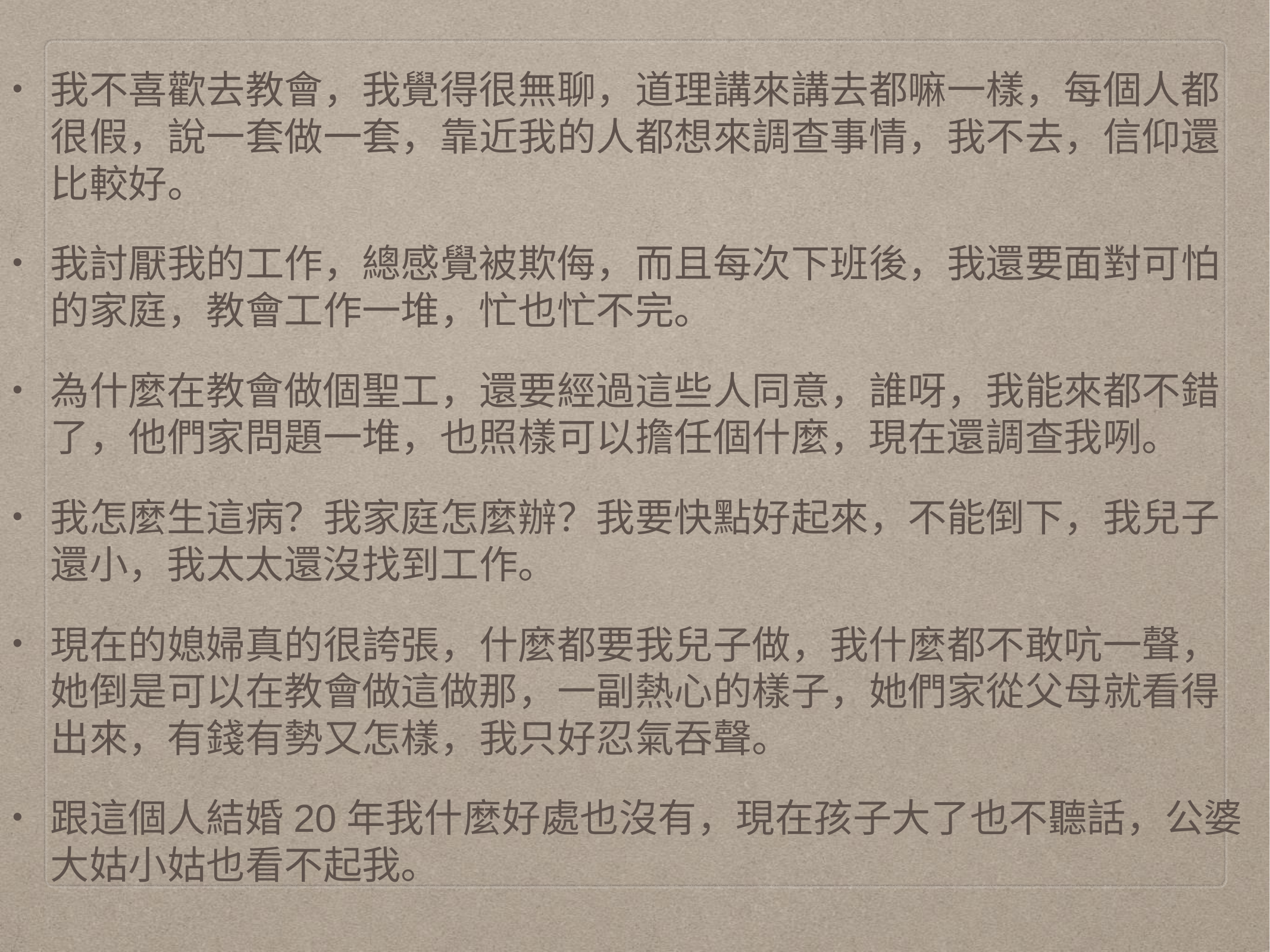

我不喜歡去教會，我覺得很無聊，道理講來講去都嘛一樣，每個人都很假，說一套做一套，靠近我的人都想來調查事情，我不去，信仰還比較好。
我討厭我的工作，總感覺被欺侮，而且每次下班後，我還要面對可怕的家庭，教會工作一堆，忙也忙不完。
為什麼在教會做個聖工，還要經過這些人同意，誰呀，我能來都不錯了，他們家問題一堆，也照樣可以擔任個什麼，現在還調查我咧。
我怎麼生這病？我家庭怎麼辦？我要快點好起來，不能倒下，我兒子還小，我太太還沒找到工作。
現在的媳婦真的很誇張，什麼都要我兒子做，我什麼都不敢吭一聲，她倒是可以在教會做這做那，一副熱心的樣子，她們家從父母就看得出來，有錢有勢又怎樣，我只好忍氣吞聲。
跟這個人結婚20年我什麼好處也沒有，現在孩子大了也不聽話，公婆大姑小姑也看不起我。